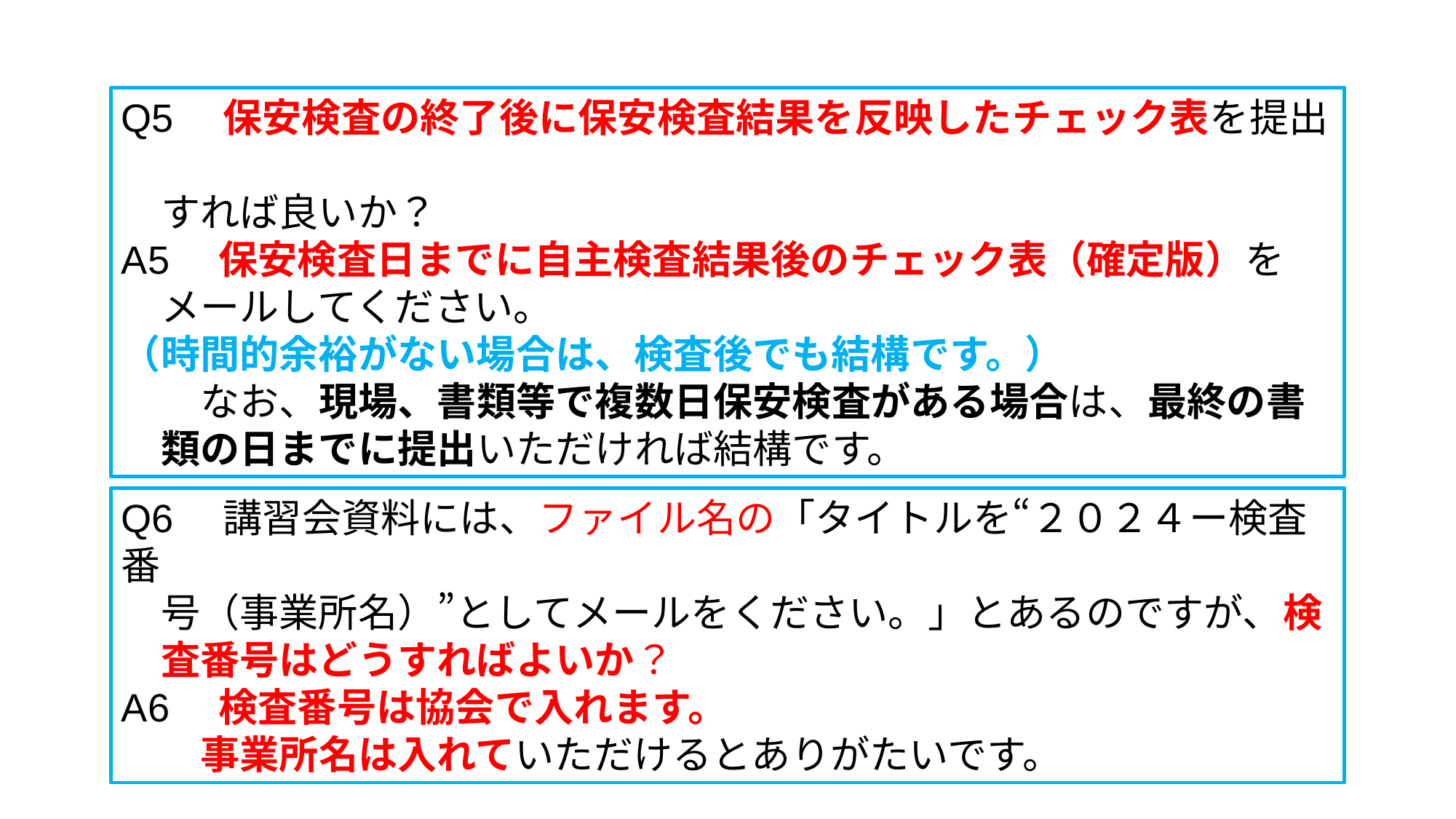

Q5　保安検査の終了後に保安検査結果を反映したチェック表を提出
　すれば良いか？
A5　保安検査日までに自主検査結果後のチェック表（確定版）を
　メールしてください。
（時間的余裕がない場合は、検査後でも結構です。）
　　なお、現場、書類等で複数日保安検査がある場合は、最終の書
　類の日までに提出いただければ結構です。
Q6　講習会資料には、ファイル名の「タイトルを“２０２４ー検査番
　号（事業所名）”としてメールをください。」とあるのですが、検
　査番号はどうすればよいか？
A6　検査番号は協会で入れます。
　　事業所名は入れていただけるとありがたいです。